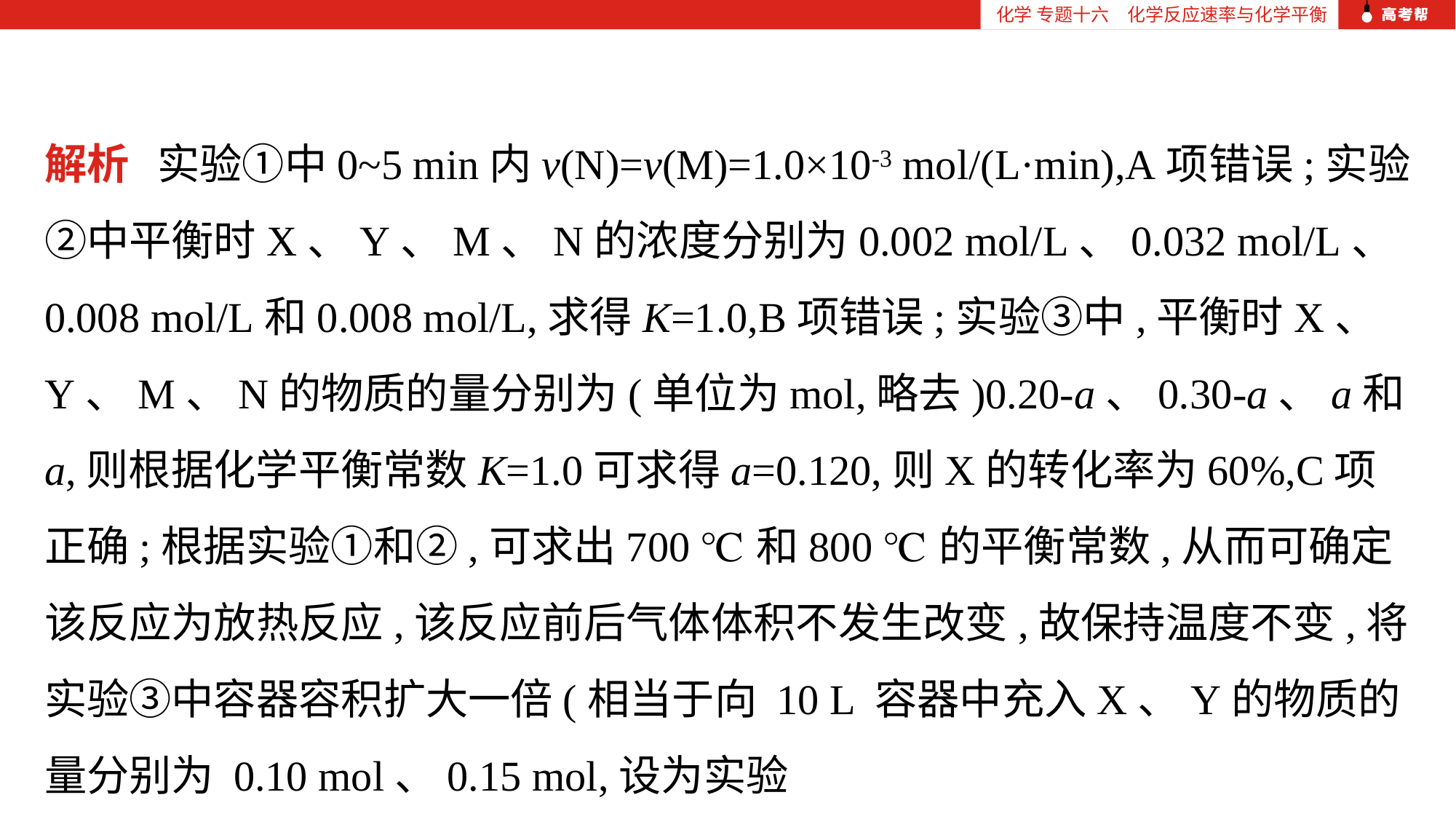

化学 专题十六　化学反应速率与化学平衡

解析   实验①中0~5 min内v(N)=v(M)=1.0×10-3 mol/(L·min),A项错误;实验②中平衡时X、Y、M、N的浓度分别为0.002 mol/L、0.032 mol/L、0.008 mol/L和0.008 mol/L,求得K=1.0,B项错误;实验③中,平衡时X、Y、M、N的物质的量分别为(单位为mol,略去)0.20-a、0.30-a、a和a,则根据化学平衡常数K=1.0可求得a=0.120,则X的转化率为60%,C项正确;根据实验①和②,可求出700 ℃和800 ℃的平衡常数,从而可确定该反应为放热反应,该反应前后气体体积不发生改变,故保持温度不变,将实验③中容器容积扩大一倍(相当于向 10 L 容器中充入X、Y的物质的量分别为 0.10 mol、0.15 mol,设为实验